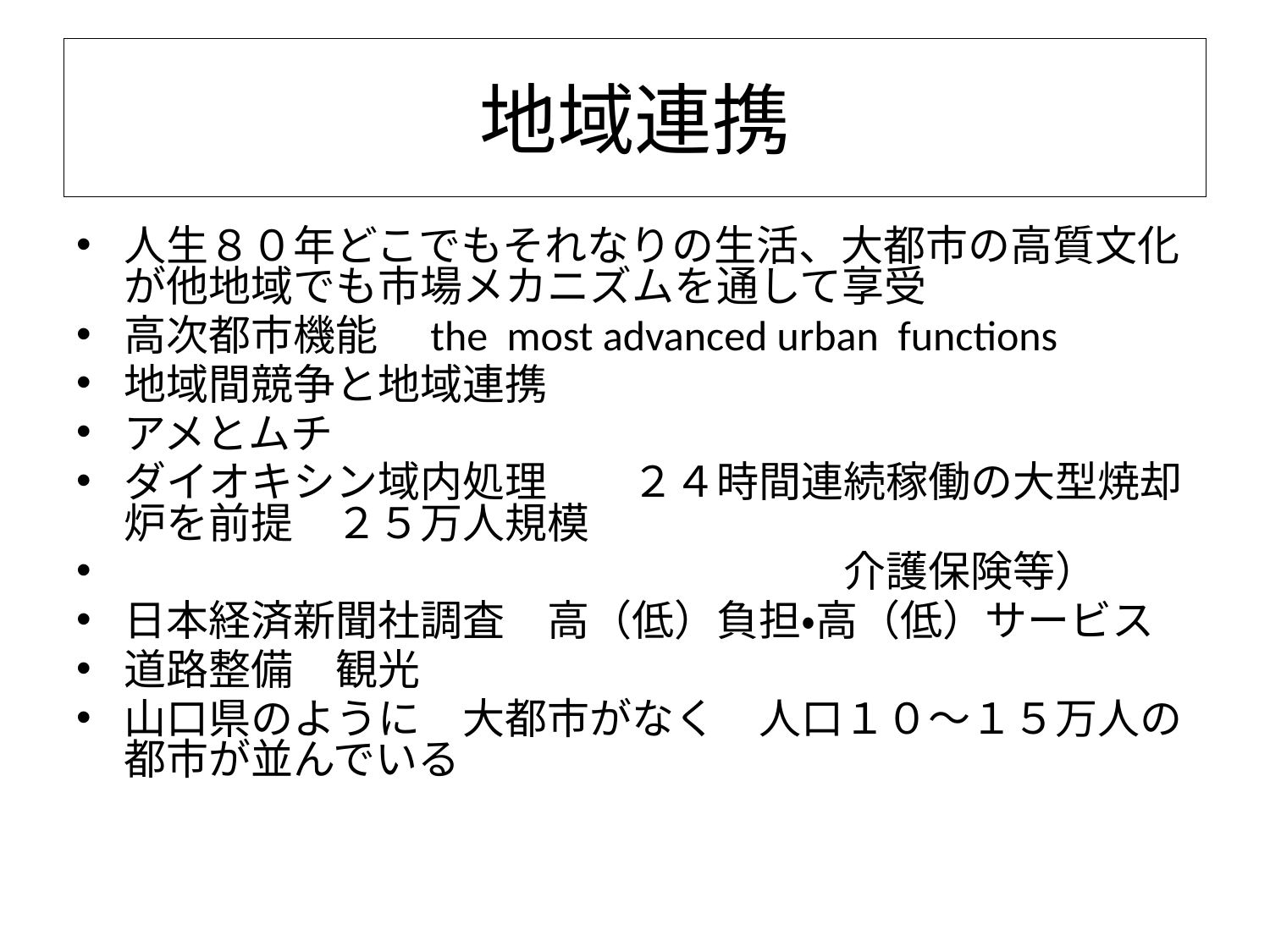

# 地域連携
人生８０年どこでもそれなりの生活、大都市の高質文化が他地域でも市場メカニズムを通して享受
高次都市機能　the  most advanced urban  functions
地域間競争と地域連携
アメとムチ
ダイオキシン域内処理　　２４時間連続稼働の大型焼却炉を前提　２５万人規模
　　　　　　　　　　　　　　　　　介護保険等）
日本経済新聞社調査　高（低）負担・高（低）サービス
道路整備　観光
山口県のように　大都市がなく　人口１０～１５万人の都市が並んでいる